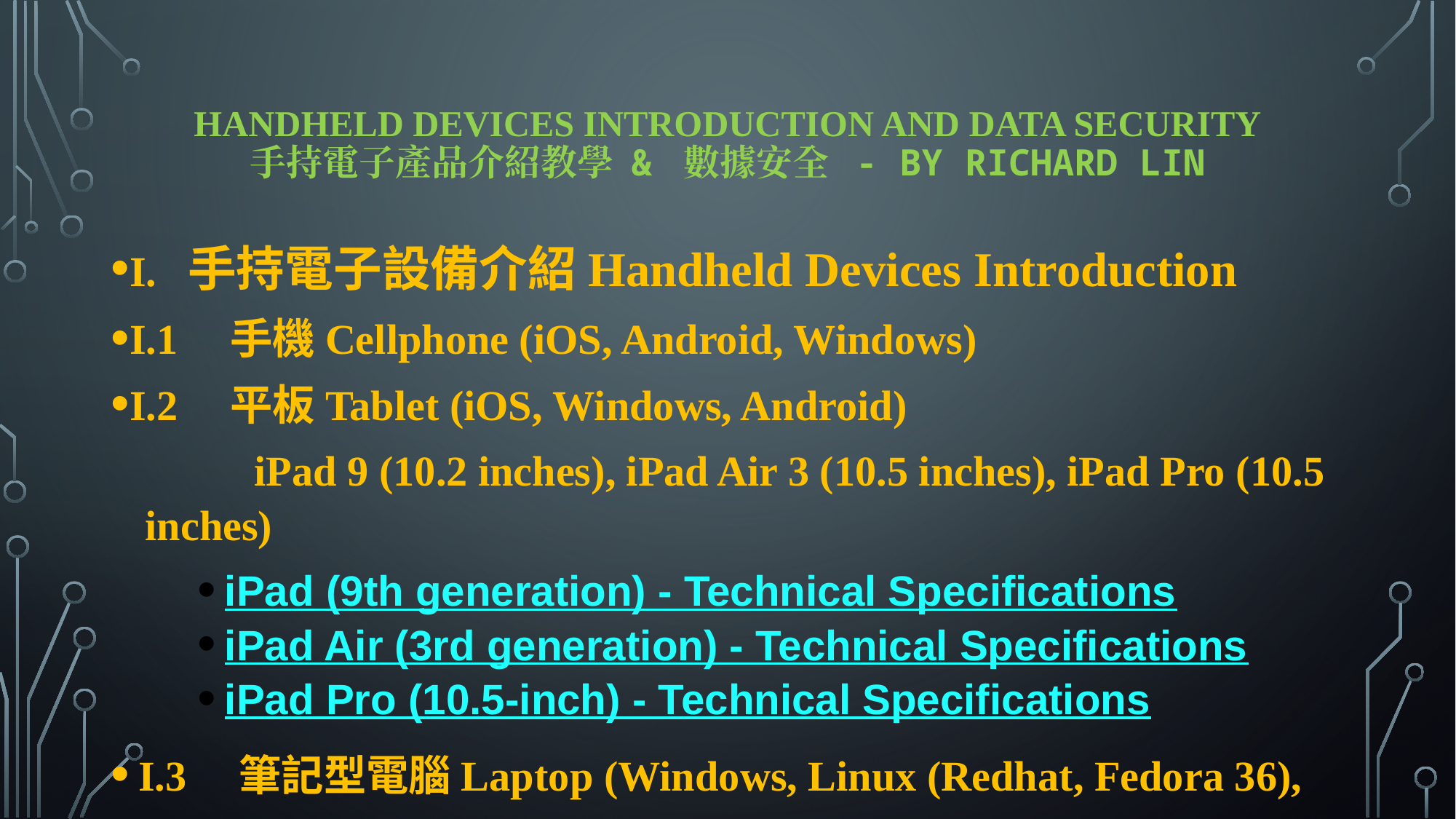

# Handheld Devices Introduction and Data Security 手持電子產品介紹教學 & 數據安全  - By Richard Lin
I.  手持電子設備介紹Handheld Devices Introduction
I.1    手機Cellphone (iOS, Android, Windows)
I.2    平板Tablet (iOS, Windows, Android)
	iPad 9 (10.2 inches), iPad Air 3 (10.5 inches), iPad Pro (10.5 inches)
iPad (9th generation) - Technical Specifications
iPad Air (3rd generation) - Technical Specifications
iPad Pro (10.5-inch) - Technical Specifications
I.3    筆記型電腦Laptop (Windows, Linux (Redhat, Fedora 36), iOS)